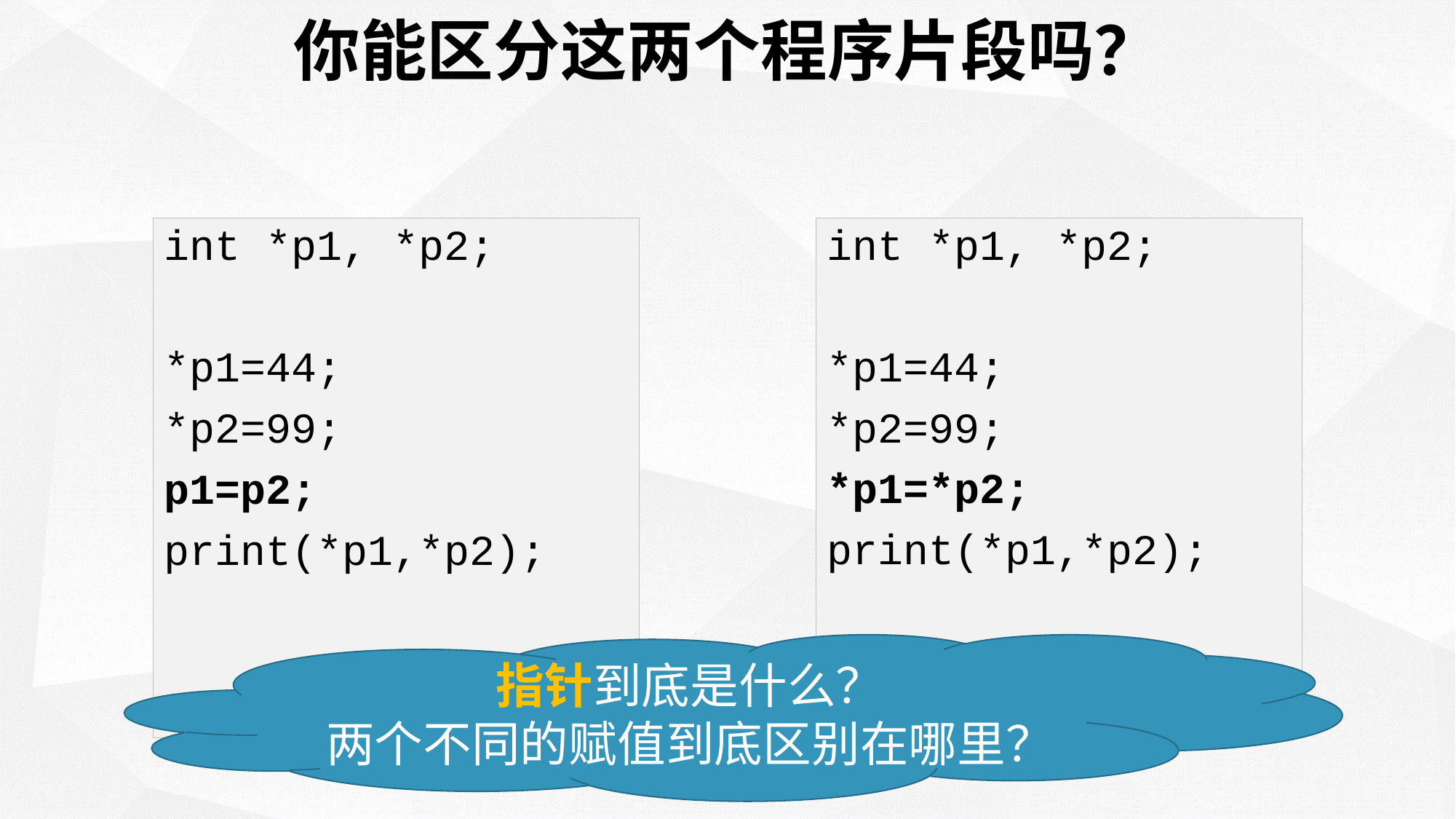

# 你能区分这两个程序片段吗？
int *p1, *p2;

*p1=44;
*p2=99;
p1=p2;
print(*p1,*p2);

int *p1, *p2;

*p1=44;
*p2=99;
*p1=*p2;
print(*p1,*p2);

指针到底是什么？
两个不同的赋值到底区别在哪里？